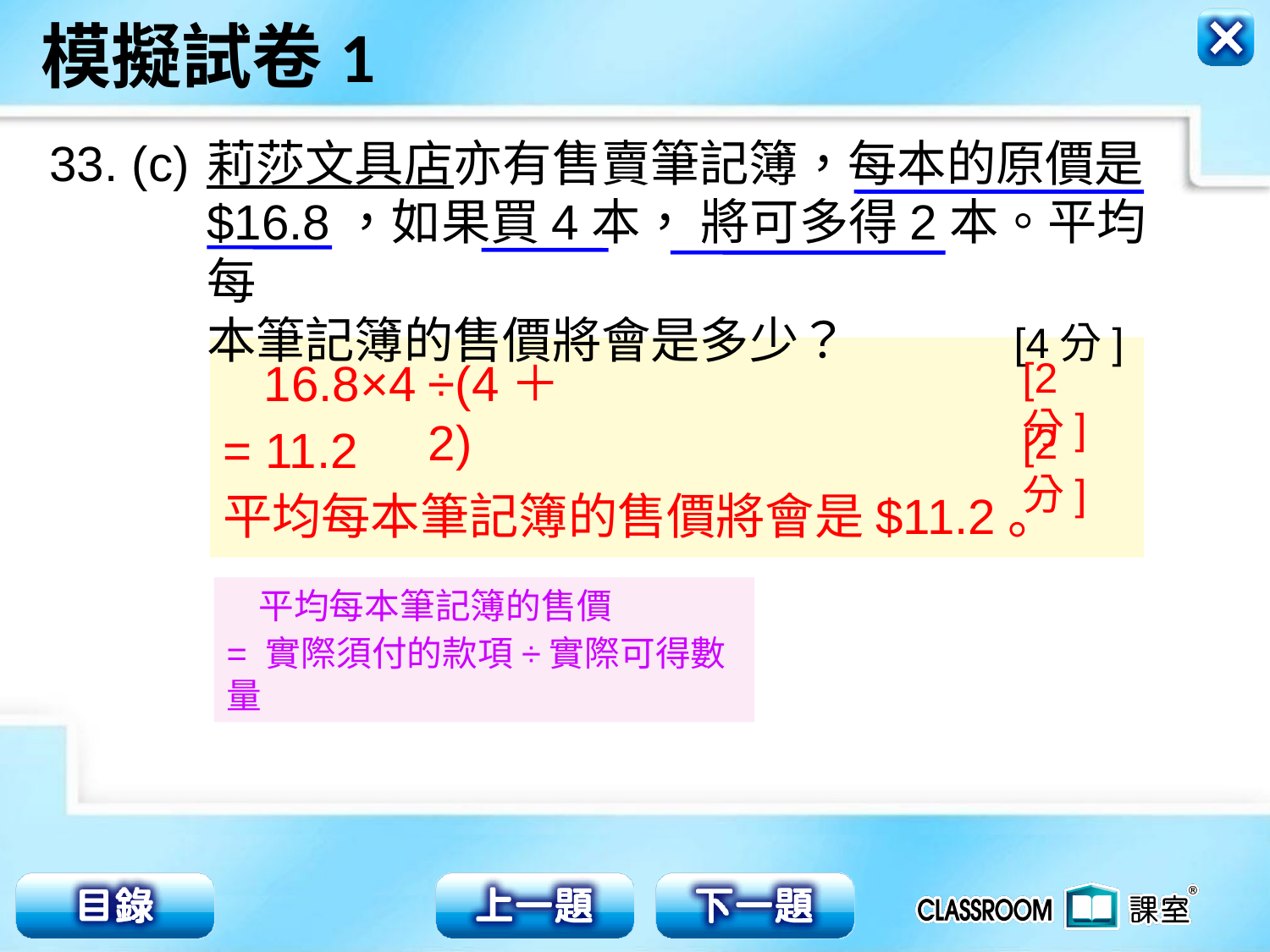

33. (c)
莉莎文具店亦有售賣筆記簿，每本的原價是
$16.8，如果買4本， 將可多得2本。平均每
本筆記簿的售價將會是多少？              [4分]

[2分]
÷(4＋2)
16.8×4
[2分]
= 11.2
平均每本筆記簿的售價將會是$11.2。
   平均每本筆記簿的售價
= 實際須付的款項÷實際可得數量